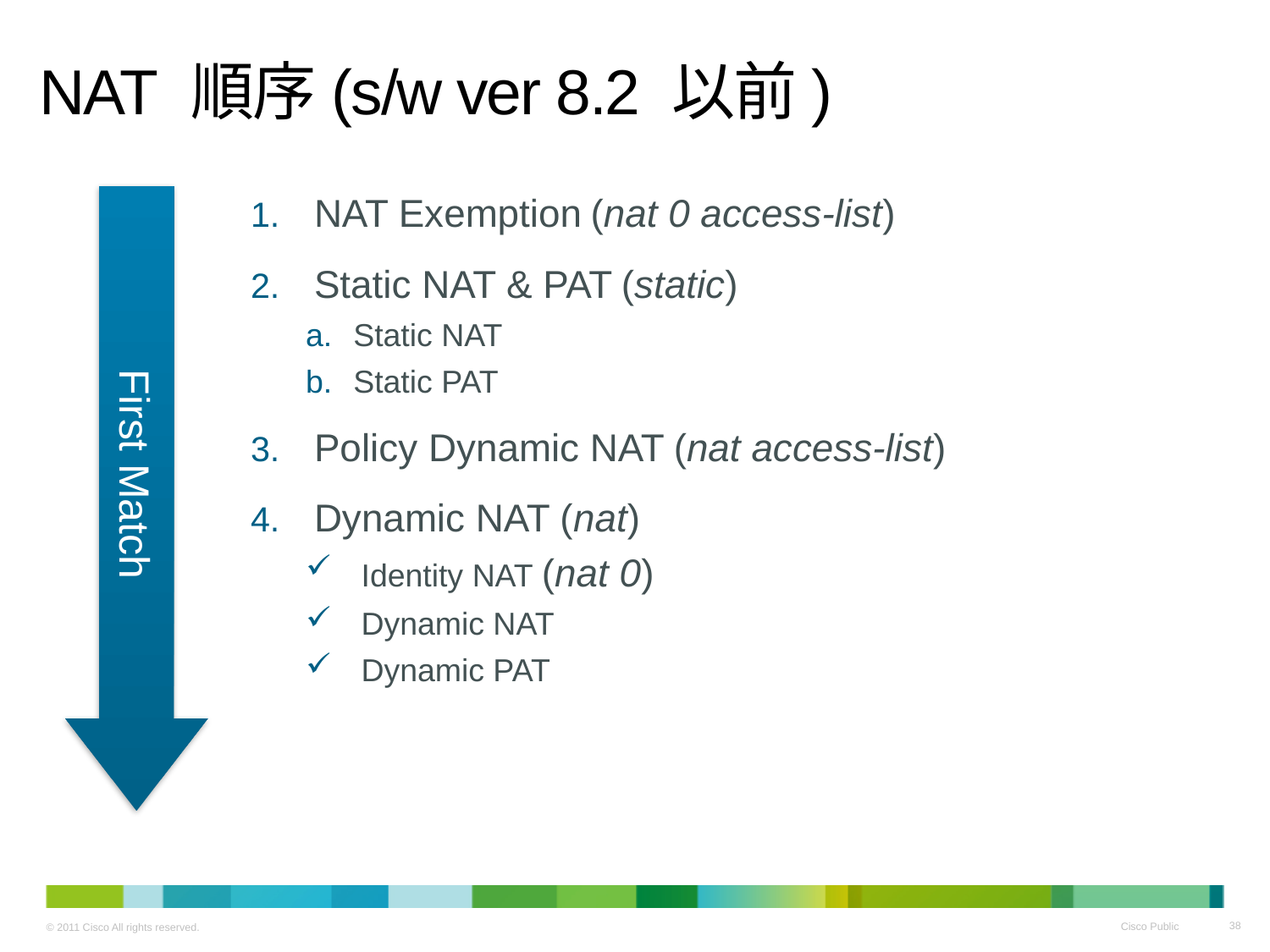

# NAT 順序(s/w ver 8.2 以前)
First Match
NAT Exemption (nat 0 access-list)
Static NAT & PAT (static)
Static NAT
Static PAT
Policy Dynamic NAT (nat access-list)
Dynamic NAT (nat)
Identity NAT (nat 0)
Dynamic NAT
Dynamic PAT